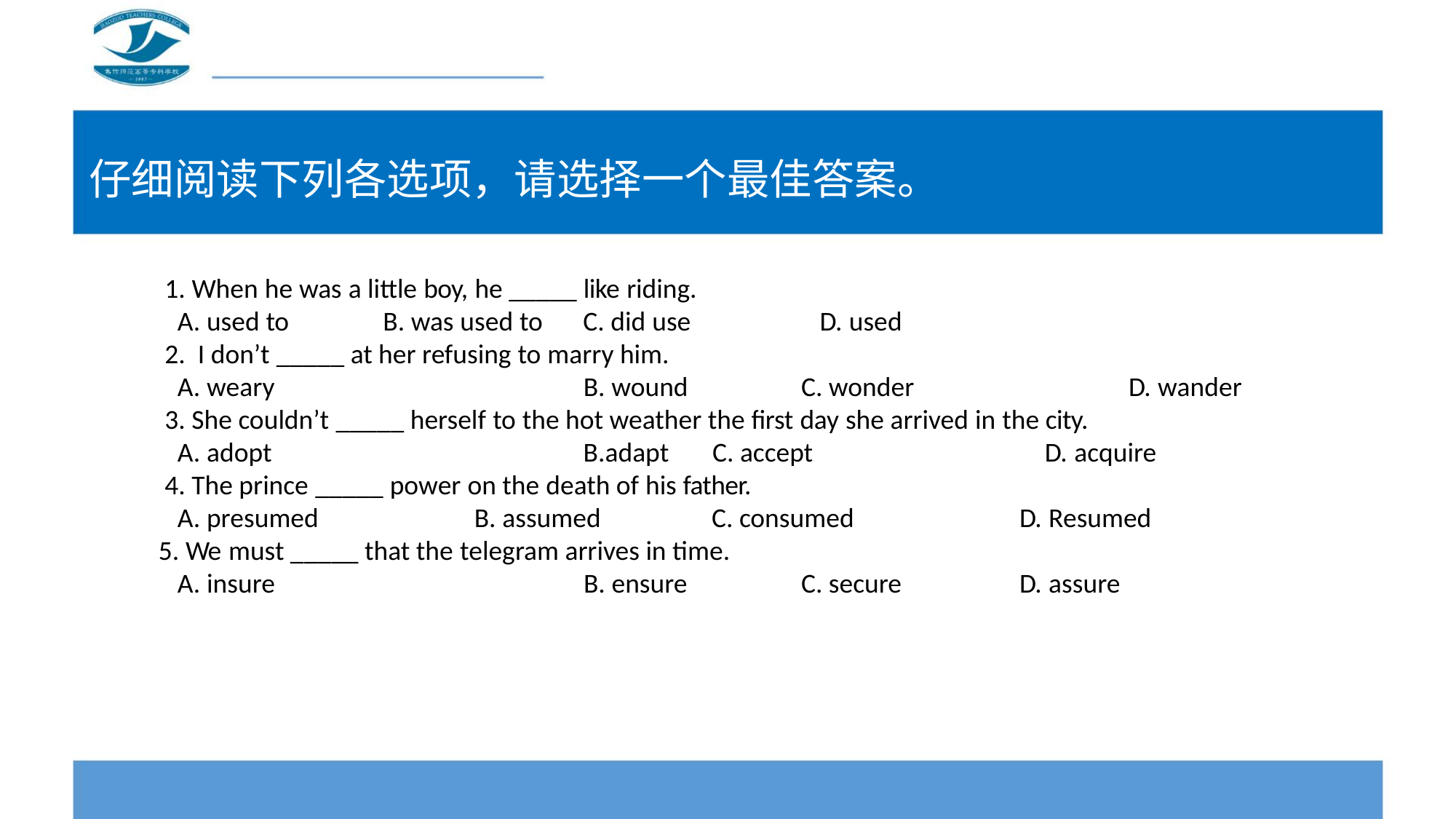

仔细阅读下列各选项，请选择一个最佳答案。
1. When he was a little boy, he _____ like riding.
A. used to
2. I don’t _____ at her refusing to marry him.
A. weary B. wound
B. was used to C. did use
D. used
C. wonder
D. wander
3. She couldn’t _____ herself to the hot weather the first day she arrived in the city.
A. adopt B.adapt C. accept D. acquire
4. The prince _____ power on the death of his father.
A. presumed B. assumed C. consumed
5. We must _____ that the telegram arrives in time.
A. insure B. ensure
D. Resumed
C. secure
D. assure